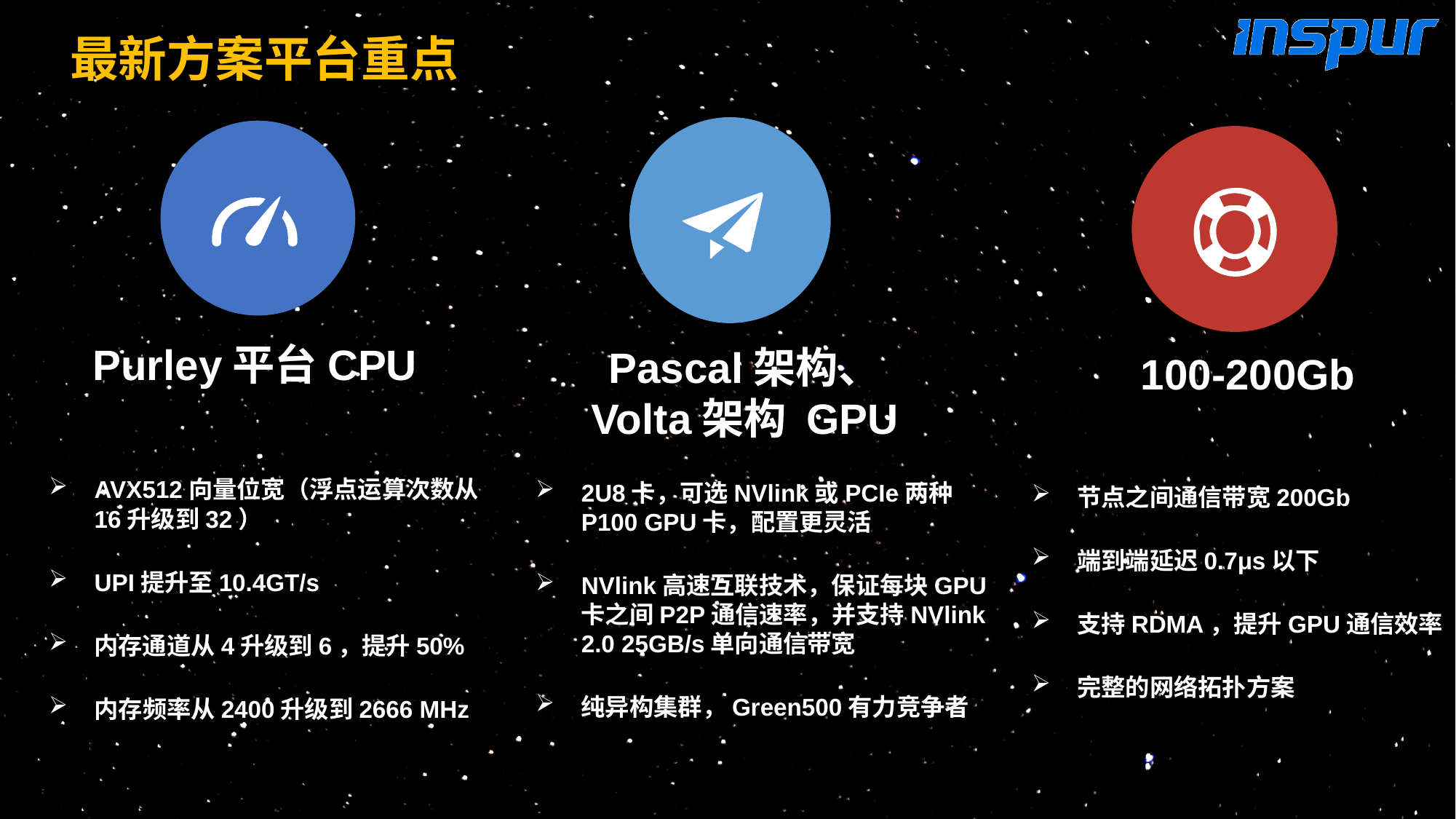

最新方案平台重点

Purley平台CPU
Pascal架构、
Volta架构 GPU
100-200Gb
AVX512向量位宽（浮点运算次数从16升级到32）
UPI提升至10.4GT/s
内存通道从4升级到6，提升50%
内存频率从2400升级到2666 MHz
2U8卡，可选NVlink或PCIe两种P100 GPU卡，配置更灵活
NVlink高速互联技术，保证每块GPU卡之间P2P通信速率，并支持NVlink 2.0 25GB/s单向通信带宽
纯异构集群，Green500有力竞争者
节点之间通信带宽200Gb
端到端延迟0.7μs以下
支持RDMA，提升GPU通信效率
完整的网络拓扑方案